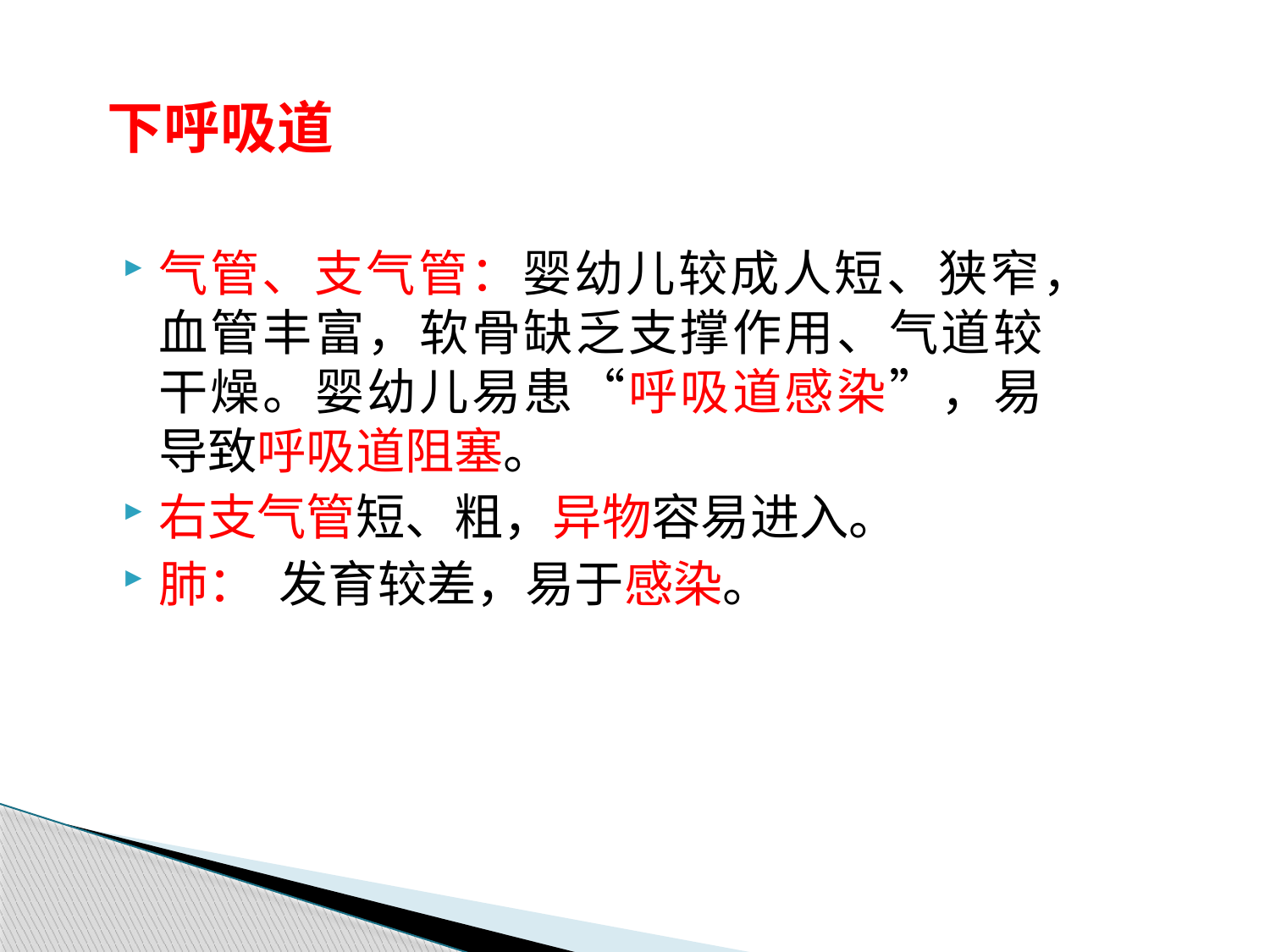

下呼吸道
气管、支气管：婴幼儿较成人短、狭窄，血管丰富，软骨缺乏支撑作用、气道较干燥。婴幼儿易患“呼吸道感染”，易导致呼吸道阻塞。
右支气管短、粗，异物容易进入。
肺：  发育较差，易于感染。